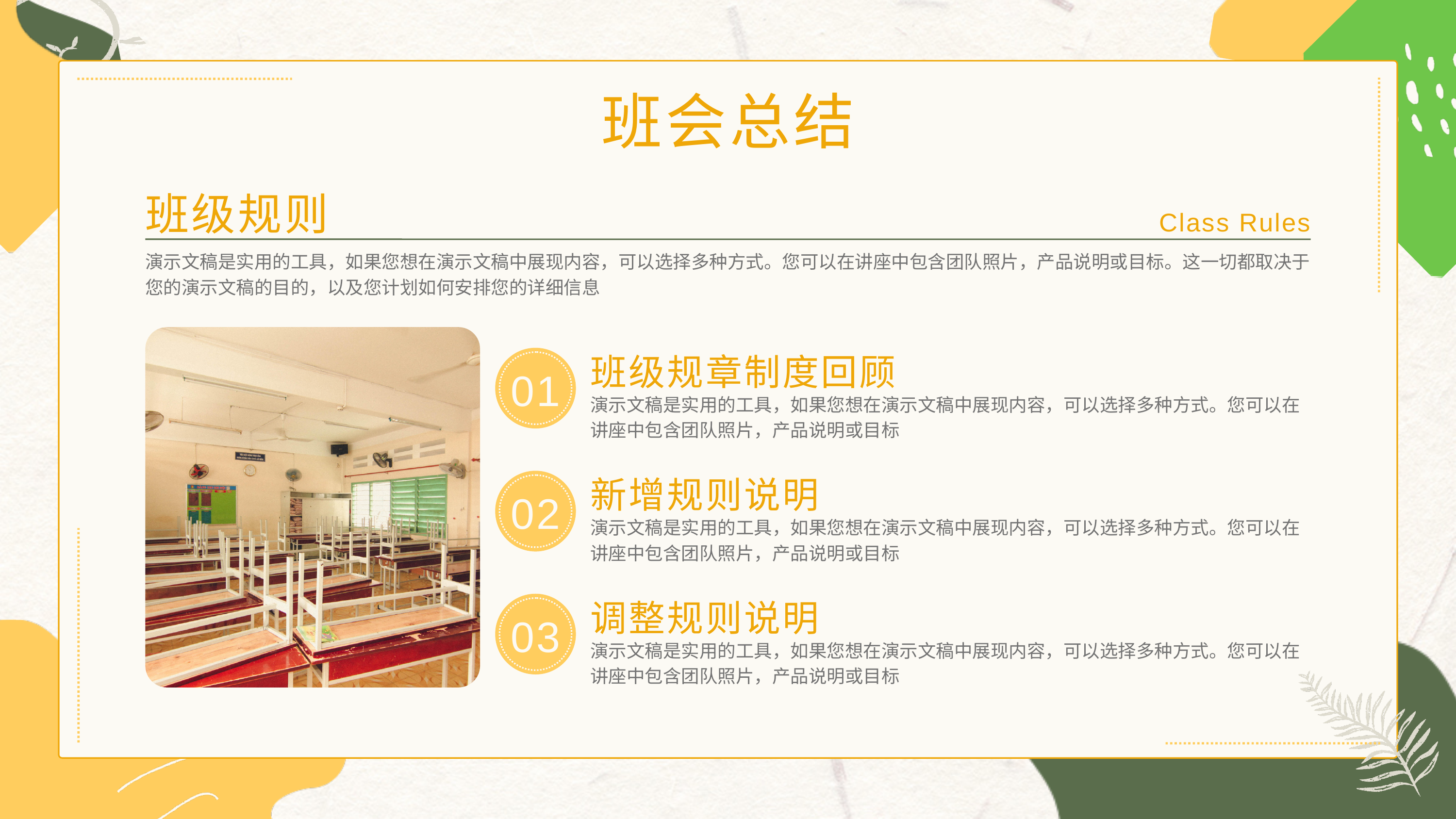

班会总结

班级规则
Class Rules

演示文稿是实用的工具，如果您想在演示文稿中展现内容，可以选择多种方式。您可以在讲座中包含团队照片，产品说明或目标。这一切都取决于您的演示文稿的目的，以及您计划如何安排您的详细信息

班级规章制度回顾

01
演示文稿是实用的工具，如果您想在演示文稿中展现内容，可以选择多种方式。您可以在讲座中包含团队照片，产品说明或目标
新增规则说明

02
演示文稿是实用的工具，如果您想在演示文稿中展现内容，可以选择多种方式。您可以在讲座中包含团队照片，产品说明或目标

调整规则说明

03
演示文稿是实用的工具，如果您想在演示文稿中展现内容，可以选择多种方式。您可以在讲座中包含团队照片，产品说明或目标